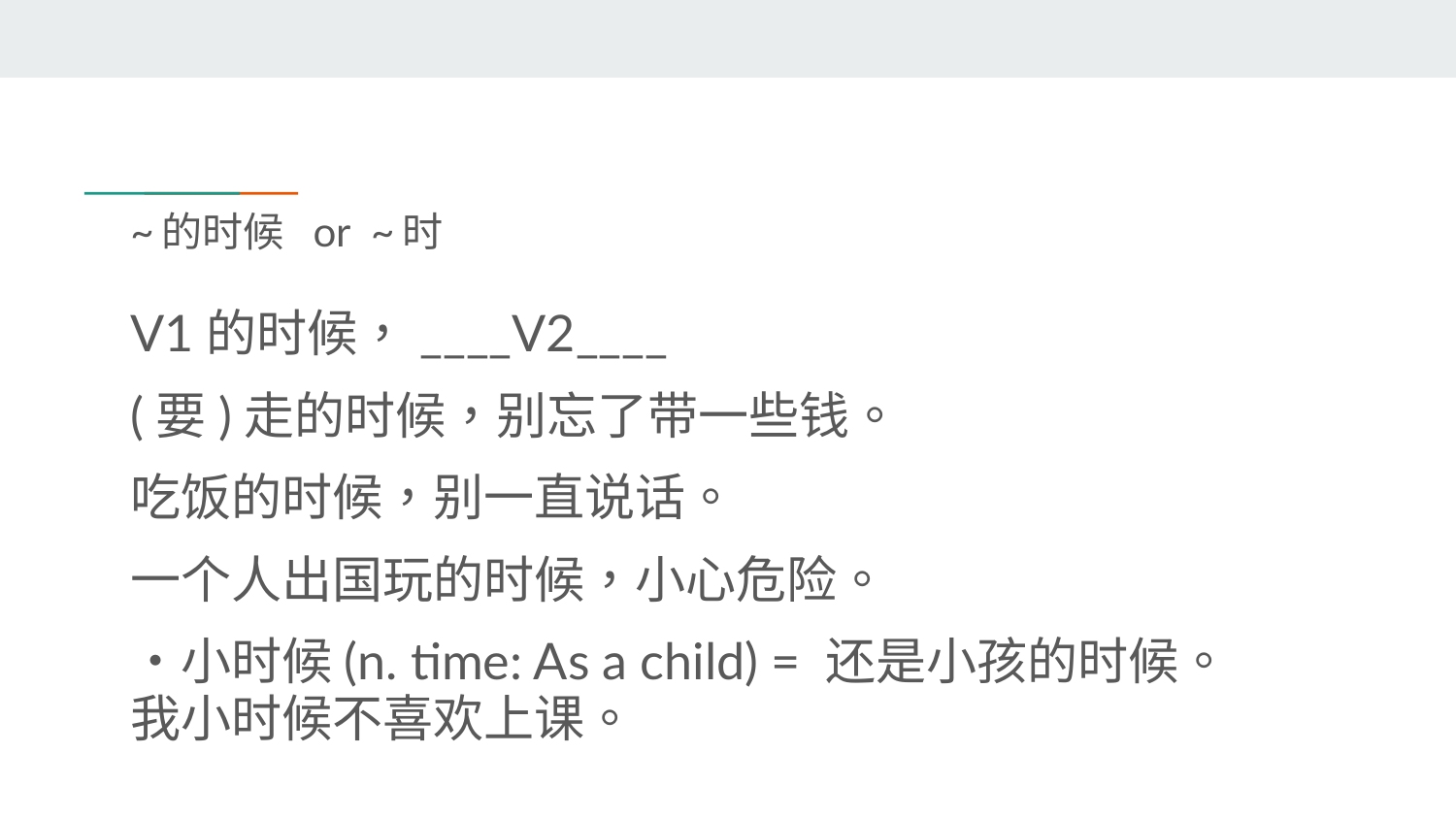

# ~的时候  or  ~时
V1的时候，____V2____
(要)走的时候，别忘了带一些钱。
吃饭的时候，别一直说话。
一个人出国玩的时候，小心危险。
・小时候(n. time: As a child) = 还是小孩的时候。
我小时候不喜欢上课。